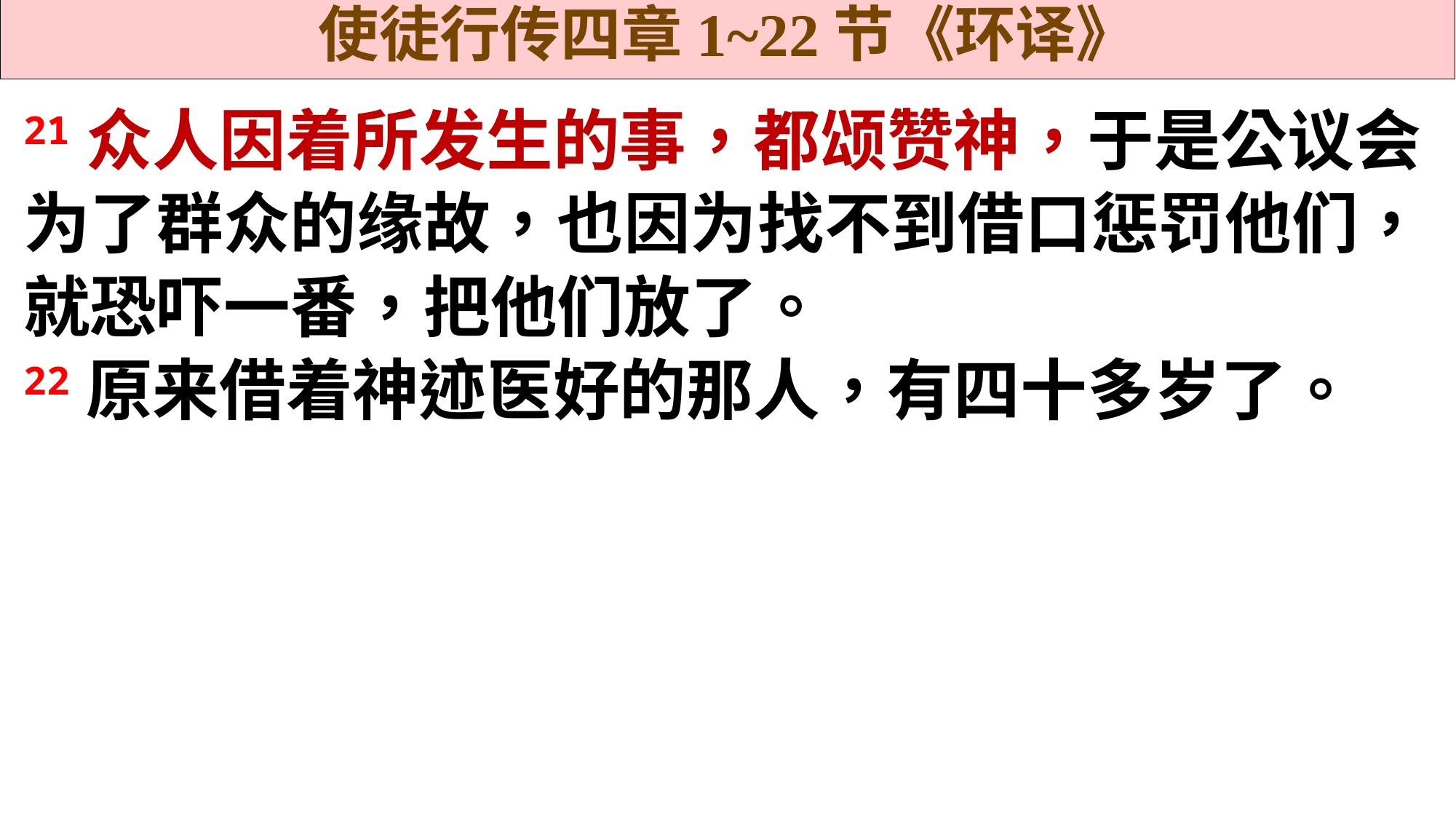

使徒行传四章1~22节《环译》
21众人因着所发生的事，都颂赞神，于是公议会为了群众的缘故，也因为找不到借口惩罚他们，就恐吓一番，把他们放了。
22原来借着神迹医好的那人，有四十多岁了。